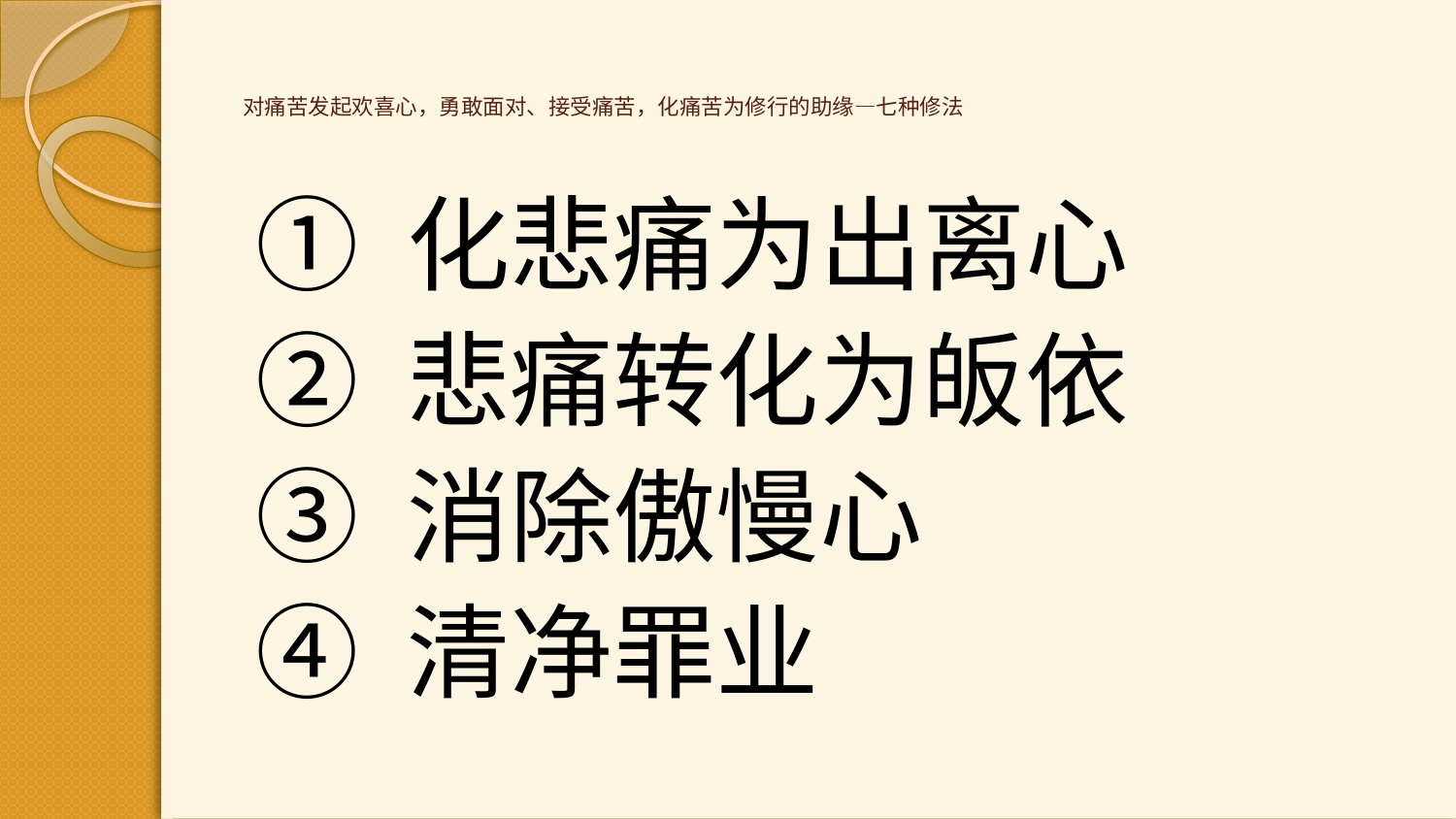

# 对痛苦发起欢喜心，勇敢面对、接受痛苦，化痛苦为修行的助缘—七种修法
① 化悲痛为出离心
② 悲痛转化为皈依
③ 消除傲慢心
④ 清净罪业